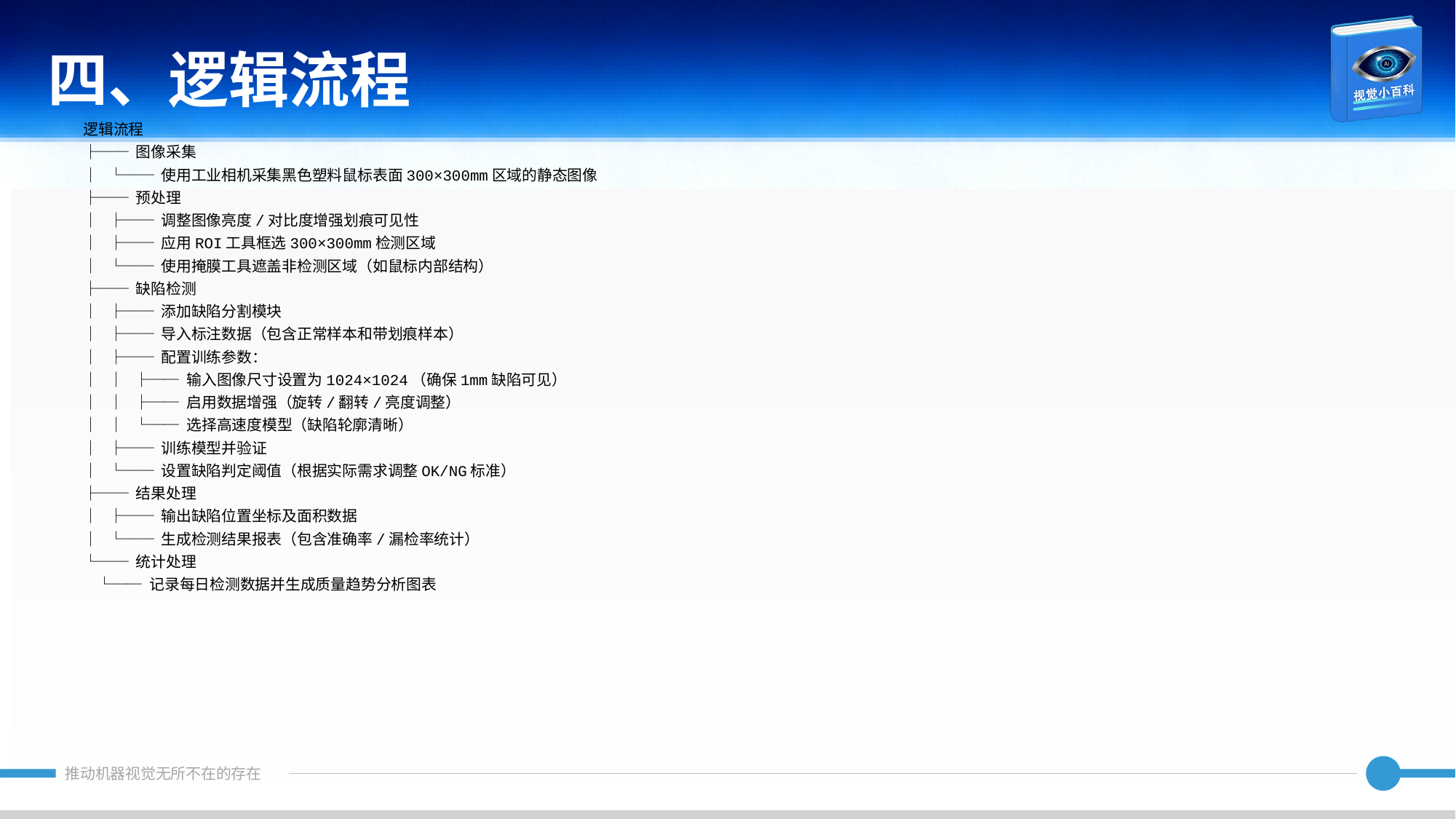

四、逻辑流程

逻辑流程
├── 图像采集
│   └── 使用工业相机采集黑色塑料鼠标表面300×300mm区域的静态图像
├── 预处理
│   ├── 调整图像亮度/对比度增强划痕可见性
│   ├── 应用ROI工具框选300×300mm检测区域
│   └── 使用掩膜工具遮盖非检测区域（如鼠标内部结构）
├── 缺陷检测
│   ├── 添加缺陷分割模块
│   ├── 导入标注数据（包含正常样本和带划痕样本）
│   ├── 配置训练参数：
│   │   ├── 输入图像尺寸设置为1024×1024（确保1mm缺陷可见）
│   │   ├── 启用数据增强（旋转/翻转/亮度调整）
│   │   └── 选择高速度模型（缺陷轮廓清晰）
│   ├── 训练模型并验证
│   └── 设置缺陷判定阈值（根据实际需求调整OK/NG标准）
├── 结果处理
│   ├── 输出缺陷位置坐标及面积数据
│   └── 生成检测结果报表（包含准确率/漏检率统计）
└── 统计处理
    └── 记录每日检测数据并生成质量趋势分析图表
9